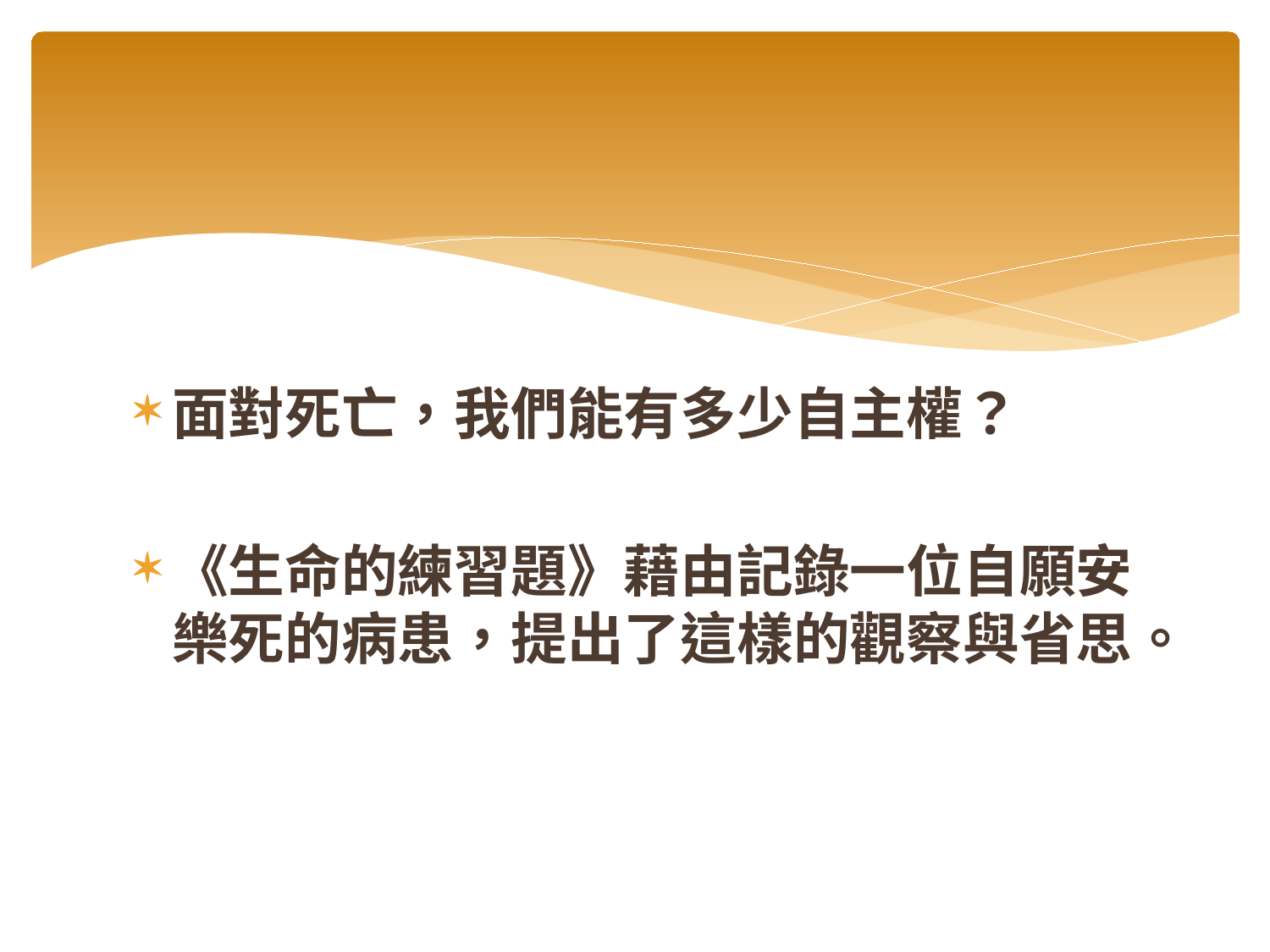

#
面對死亡，我們能有多少自主權？

《生命的練習題》藉由記錄一位自願安樂死的病患，提出了這樣的觀察與省思。